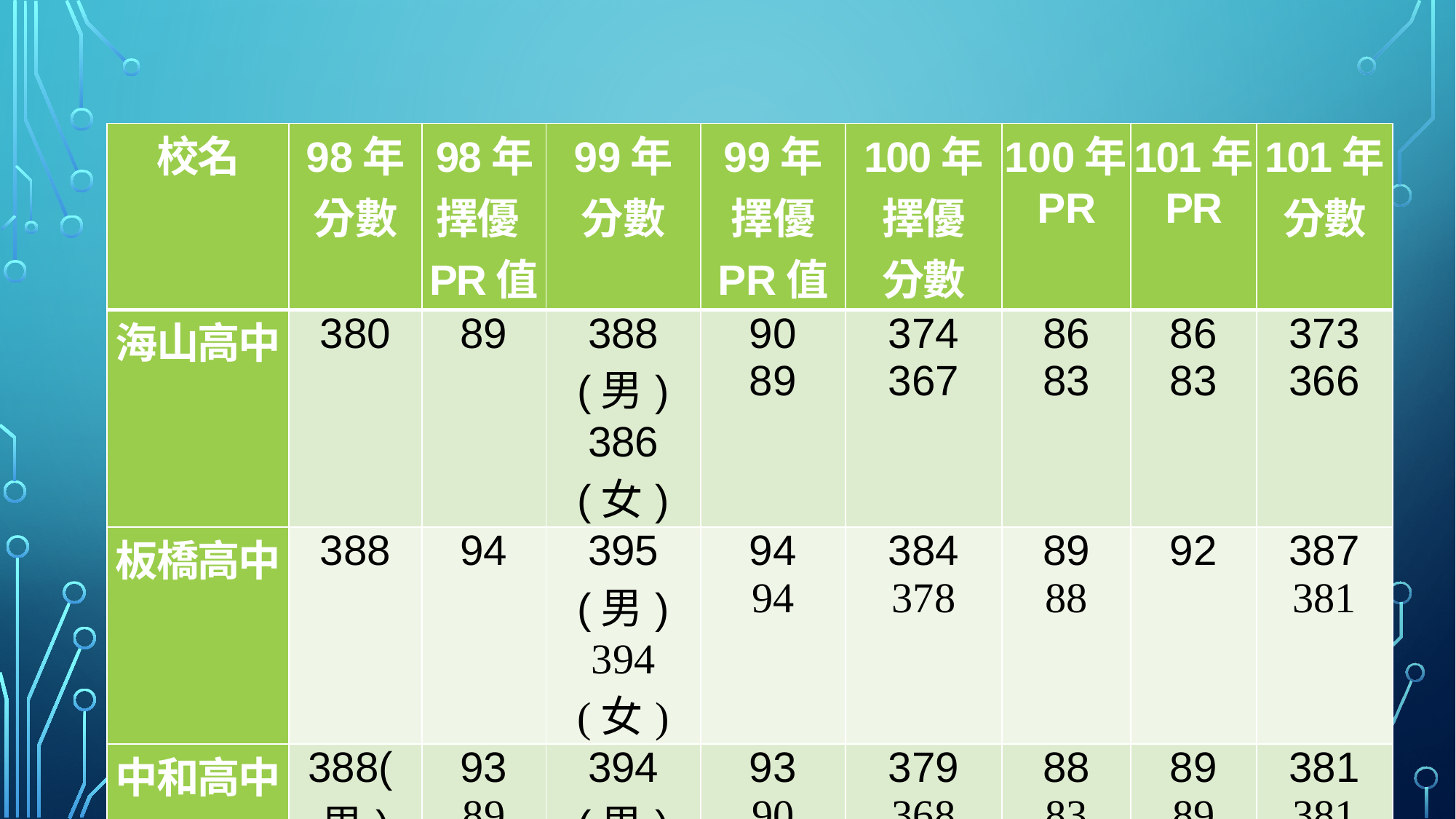

| 校名 | 98年 分數 | 98年擇優PR值 | 99年 分數 | 99年 擇優 PR值 | 100年 擇優 分數 | 100年PR | 101年 PR | 101年 分數 |
| --- | --- | --- | --- | --- | --- | --- | --- | --- |
| 海山高中 | 380 | 89 | 388(男) 386(女) | 90 89 | 374 367 | 86 83 | 86 83 | 373 366 |
| 板橋高中 | 388 | 94 | 395(男) 394(女) | 94 94 | 384 378 | 89 88 | 92 | 387 381 |
| 中和高中 | 388(男) 380(女) | 93 89 | 394(男) 388(女) | 93 90 | 379 368 | 88 83 | 89 89 | 381 381 |